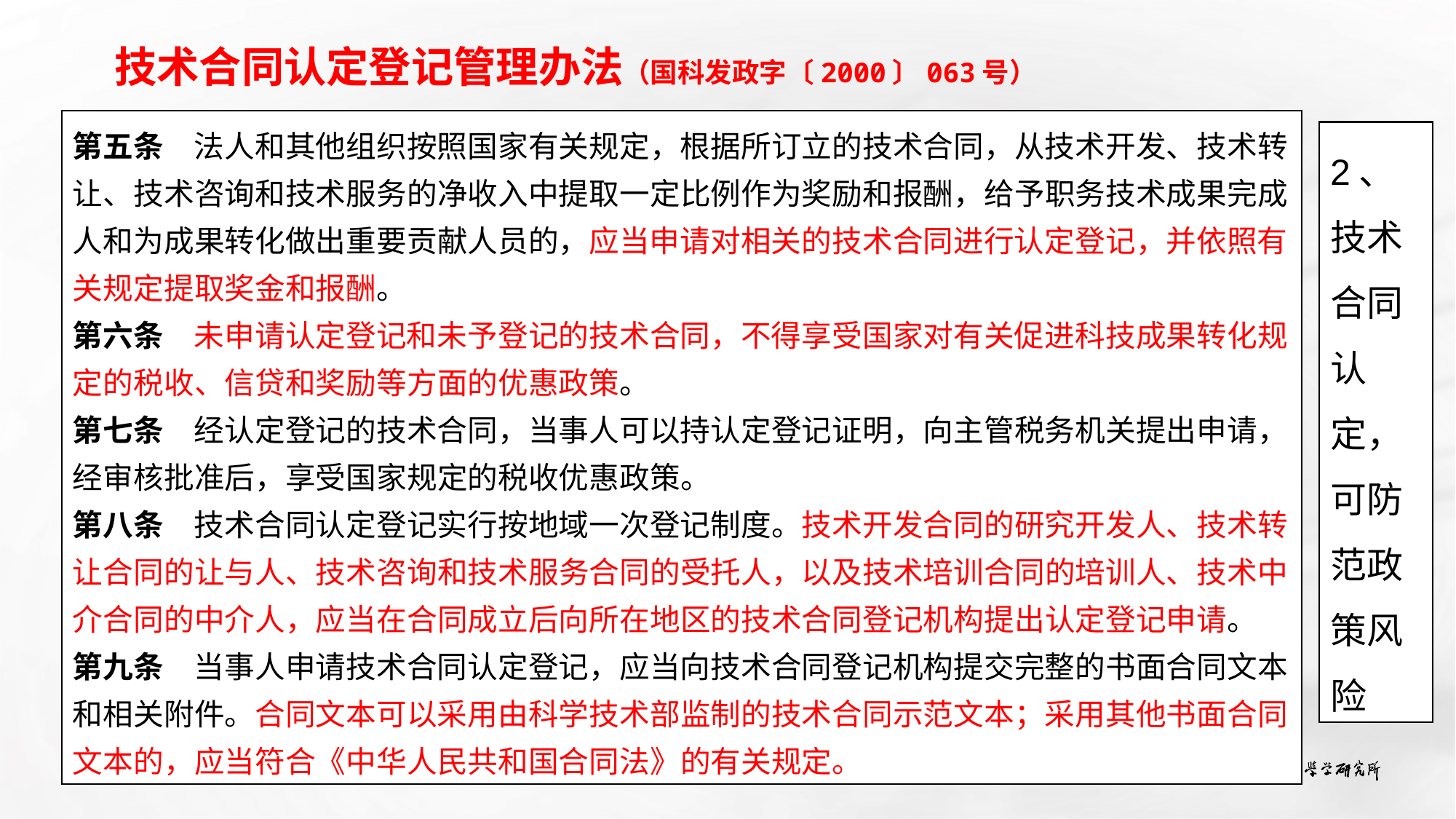

技术合同认定登记管理办法（国科发政字〔2000〕063号）
第五条　法人和其他组织按照国家有关规定，根据所订立的技术合同，从技术开发、技术转让、技术咨询和技术服务的净收入中提取一定比例作为奖励和报酬，给予职务技术成果完成人和为成果转化做出重要贡献人员的，应当申请对相关的技术合同进行认定登记，并依照有关规定提取奖金和报酬。
第六条　未申请认定登记和未予登记的技术合同，不得享受国家对有关促进科技成果转化规定的税收、信贷和奖励等方面的优惠政策。
第七条　经认定登记的技术合同，当事人可以持认定登记证明，向主管税务机关提出申请，经审核批准后，享受国家规定的税收优惠政策。
第八条　技术合同认定登记实行按地域一次登记制度。技术开发合同的研究开发人、技术转让合同的让与人、技术咨询和技术服务合同的受托人，以及技术培训合同的培训人、技术中介合同的中介人，应当在合同成立后向所在地区的技术合同登记机构提出认定登记申请。
第九条　当事人申请技术合同认定登记，应当向技术合同登记机构提交完整的书面合同文本和相关附件。合同文本可以采用由科学技术部监制的技术合同示范文本；采用其他书面合同文本的，应当符合《中华人民共和国合同法》的有关规定。
2、技术合同认定，可防范政策风险